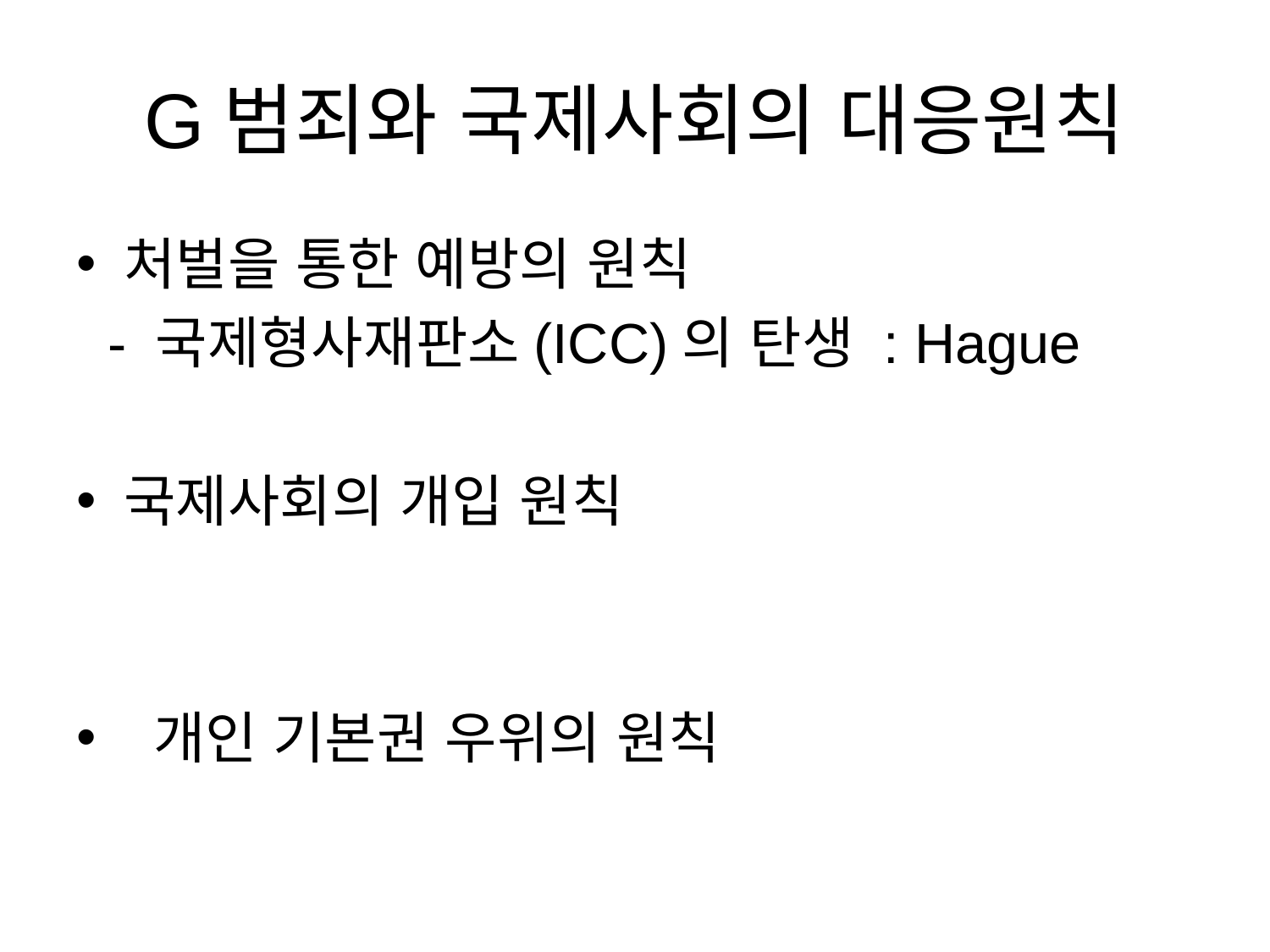

# G범죄와 국제사회의 대응원칙
처벌을 통한 예방의 원칙
  - 국제형사재판소(ICC)의 탄생 : Hague

국제사회의 개입 원칙

 개인 기본권 우위의 원칙